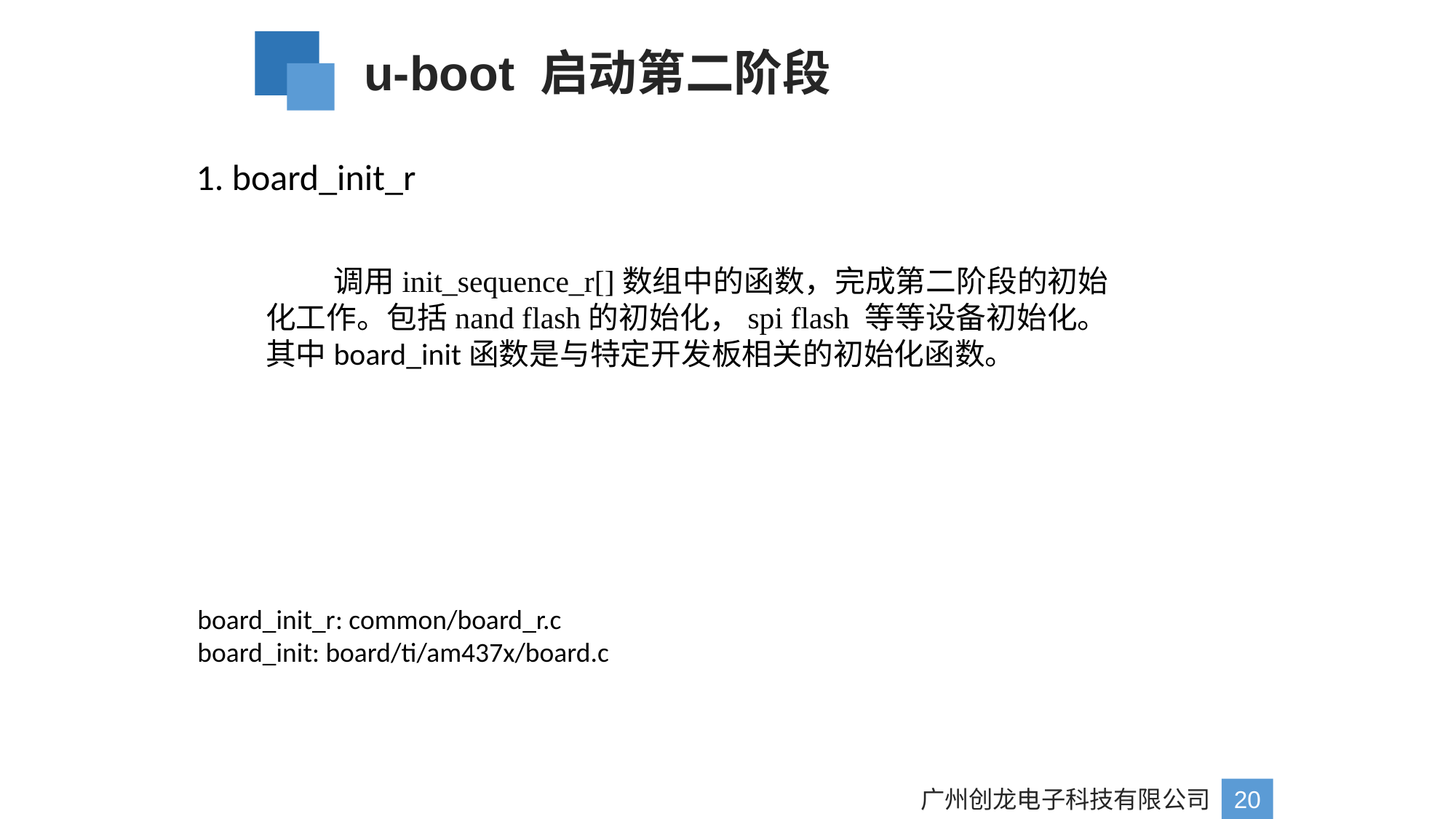

u-boot 启动第二阶段

1. board_init_r
          调用init_sequence_r[]数组中的函数，完成第二阶段的初始化工作。包括nand flash的初始化，spi flash 等等设备初始化。其中board_init函数是与特定开发板相关的初始化函数。

board_init_r: common/board_r.c
board_init: board/ti/am437x/board.c
广州创龙电子科技有限公司
20